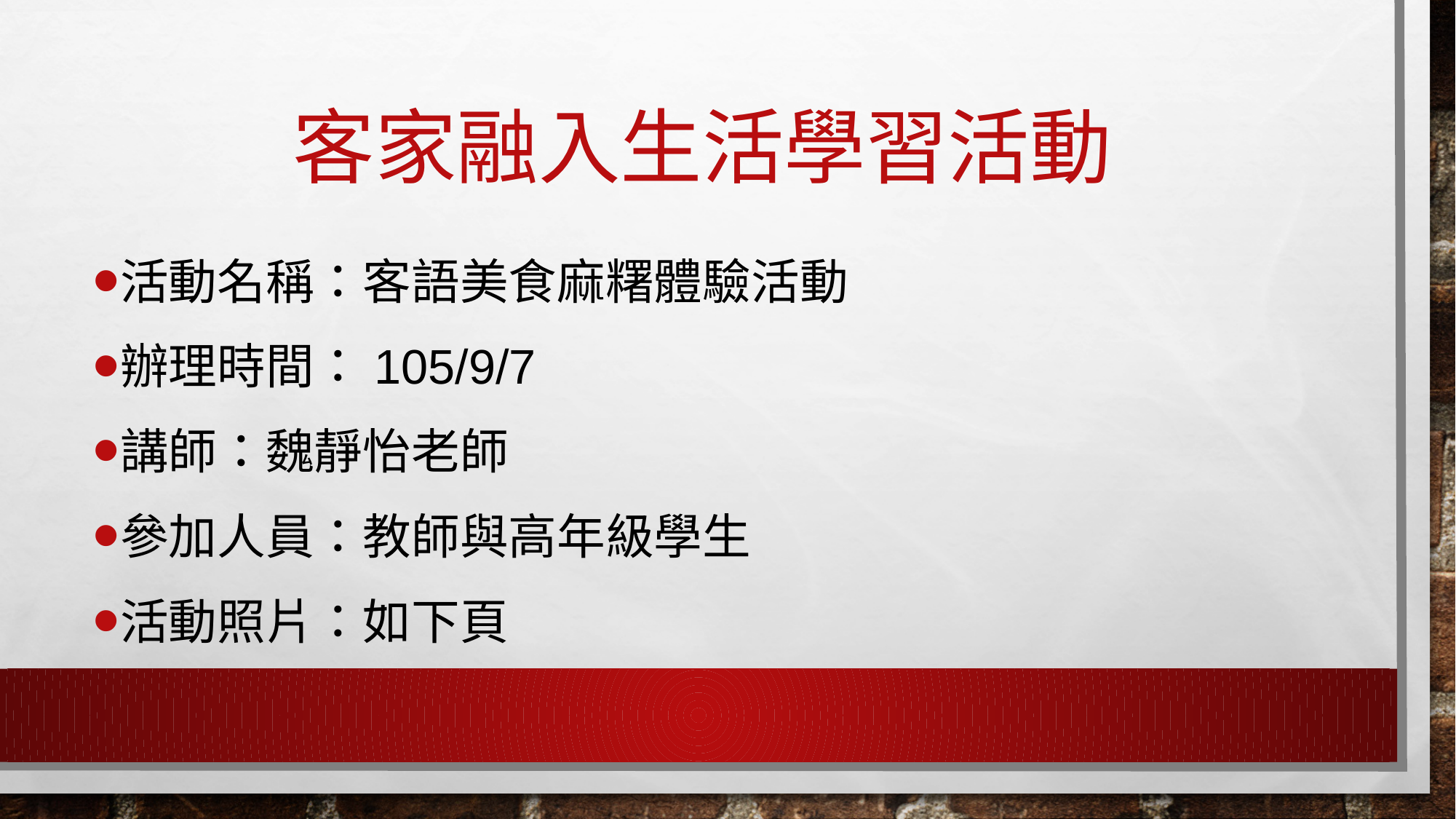

# 客家融入生活學習活動
活動名稱：客語美食麻糬體驗活動
辦理時間：105/9/7
講師：魏靜怡老師
參加人員：教師與高年級學生
活動照片：如下頁